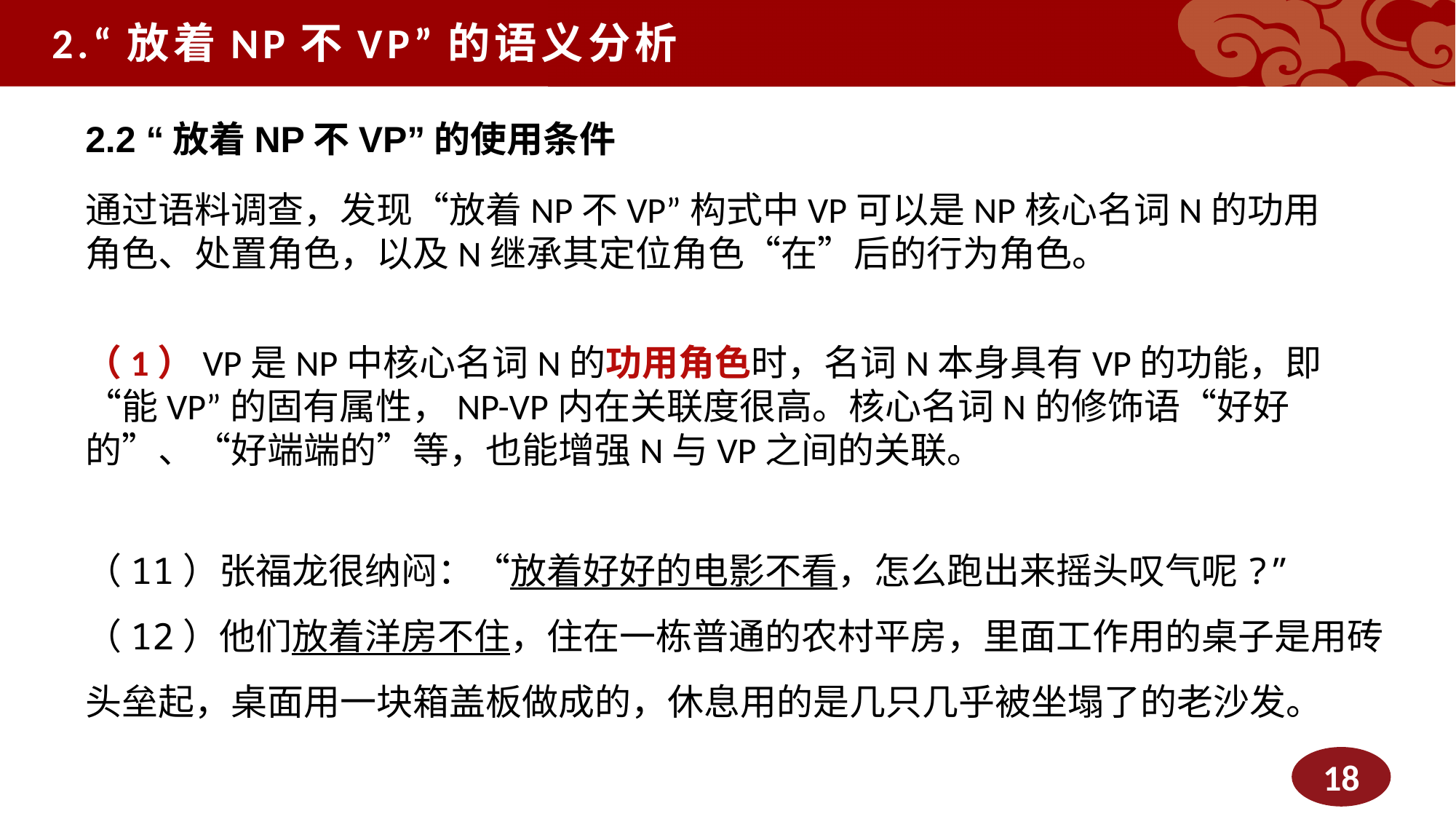

2.“放着NP不VP”的语义分析
2.2 “放着NP不VP”的使用条件
通过语料调查，发现“放着NP不VP”构式中VP可以是NP核心名词N的功用角色、处置角色，以及N继承其定位角色“在”后的行为角色。
（1）VP是NP中核心名词N的功用角色时，名词N本身具有VP的功能，即“能VP”的固有属性，NP-VP内在关联度很高。核心名词N的修饰语“好好的”、“好端端的”等，也能增强N与VP之间的关联。
（11）张福龙很纳闷：“放着好好的电影不看，怎么跑出来摇头叹气呢?”
（12）他们放着洋房不住，住在一栋普通的农村平房，里面工作用的桌子是用砖头垒起，桌面用一块箱盖板做成的，休息用的是几只几乎被坐塌了的老沙发。